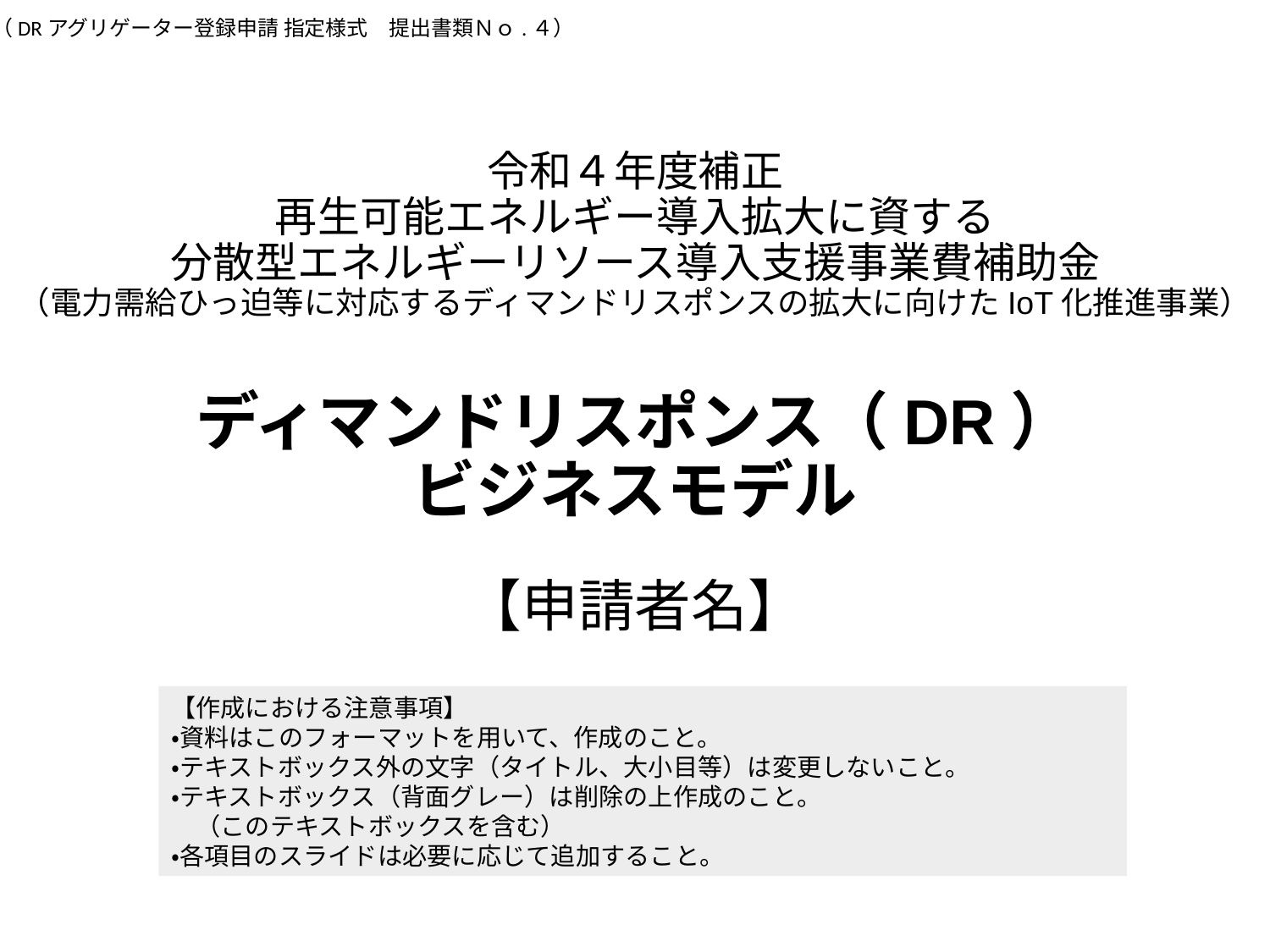

（DRアグリゲーター登録申請 指定様式　提出書類Ｎｏ.４）
# 令和４年度補正 再生可能エネルギー導入拡大に資する 分散型エネルギーリソース導入支援事業費補助金 （電力需給ひっ迫等に対応するディマンドリスポンスの拡大に向けたIoT化推進事業） ディマンドリスポンス（DR） ビジネスモデル
【申請者名】
【作成における注意事項】
・資料はこのフォーマットを用いて、作成のこと。
・テキストボックス外の文字（タイトル、大小目等）は変更しないこと。
・テキストボックス（背面グレー）は削除の上作成のこと。
　（このテキストボックスを含む）
・各項目のスライドは必要に応じて追加すること。